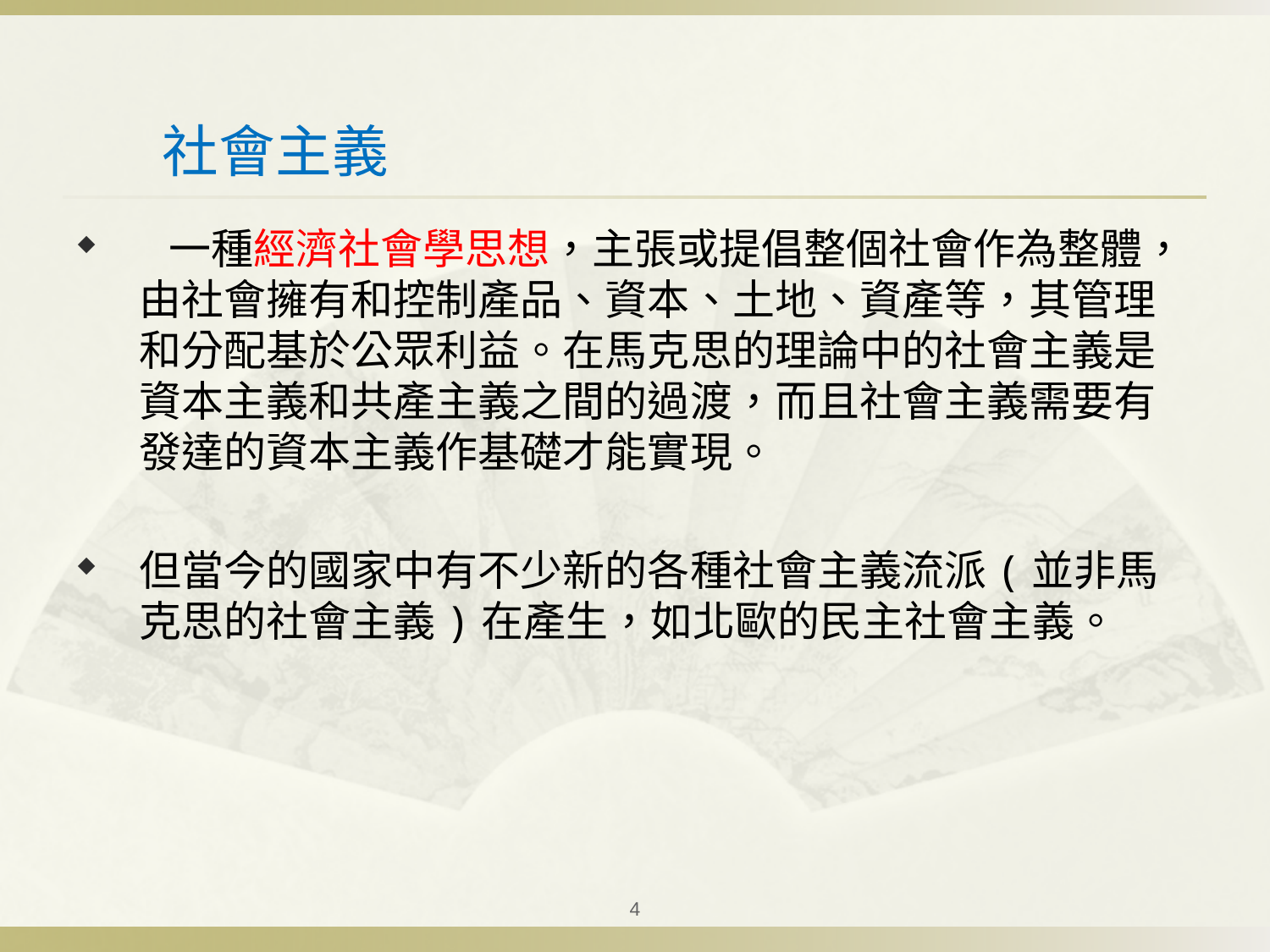

# 社會主義
  一種經濟社會學思想，主張或提倡整個社會作為整體，由社會擁有和控制產品、資本、土地、資產等，其管理和分配基於公眾利益。在馬克思的理論中的社會主義是資本主義和共產主義之間的過渡，而且社會主義需要有發達的資本主義作基礎才能實現。

但當今的國家中有不少新的各種社會主義流派(並非馬克思的社會主義)在產生，如北歐的民主社會主義。
4